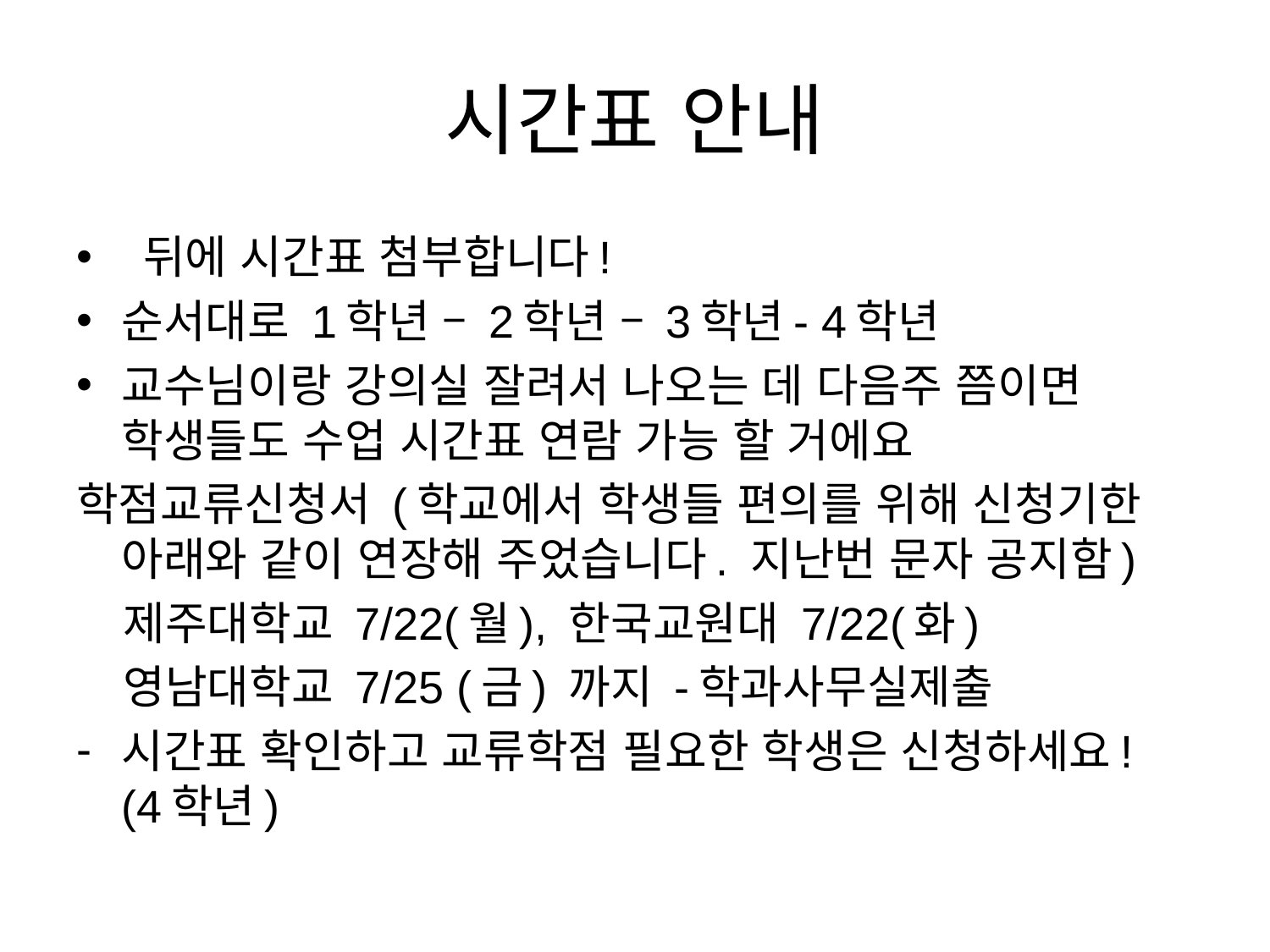

# 시간표 안내
 뒤에 시간표 첨부합니다!
순서대로 1학년 – 2학년 – 3학년- 4학년
교수님이랑 강의실 잘려서 나오는 데 다음주 쯤이면 학생들도 수업 시간표 연람 가능 할 거에요
학점교류신청서 (학교에서 학생들 편의를 위해 신청기한 아래와 같이 연장해 주었습니다. 지난번 문자 공지함)
   제주대학교 7/22(월), 한국교원대 7/22(화)
   영남대학교 7/25 (금) 까지 -학과사무실제출
시간표 확인하고 교류학점 필요한 학생은 신청하세요!  (4학년)